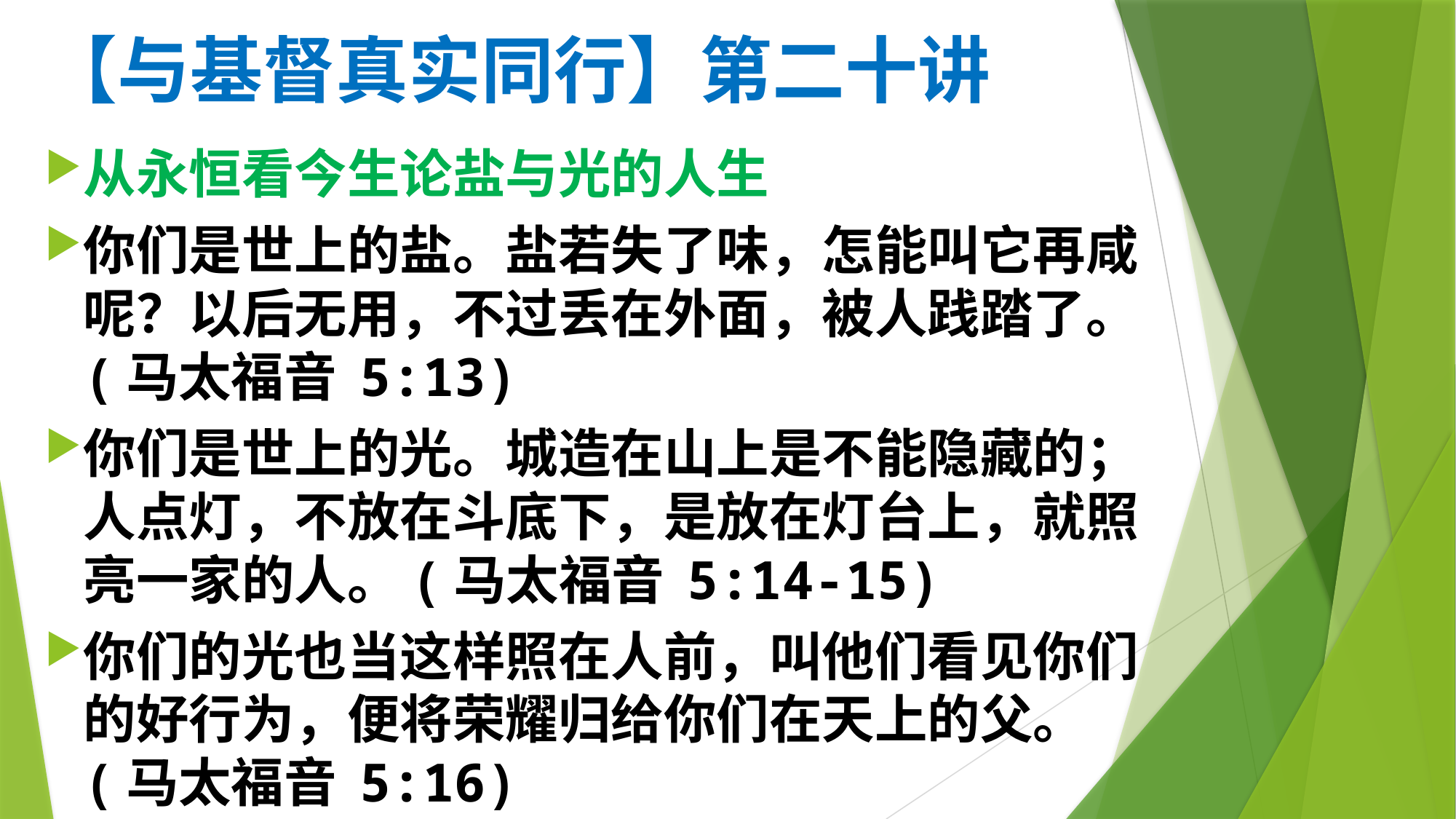

# 【与基督真实同行】第二十讲
从永恒看今生论盐与光的人生
你们是世上的盐。盐若失了味，怎能叫它再咸呢？以后无用，不过丢在外面，被人践踏了。(马太福音 5:13)
你们是世上的光。城造在山上是不能隐藏的；人点灯，不放在斗底下，是放在灯台上，就照亮一家的人。(马太福音 5:14-15)
你们的光也当这样照在人前，叫他们看见你们的好行为，便将荣耀归给你们在天上的父。(马太福音 5:16)